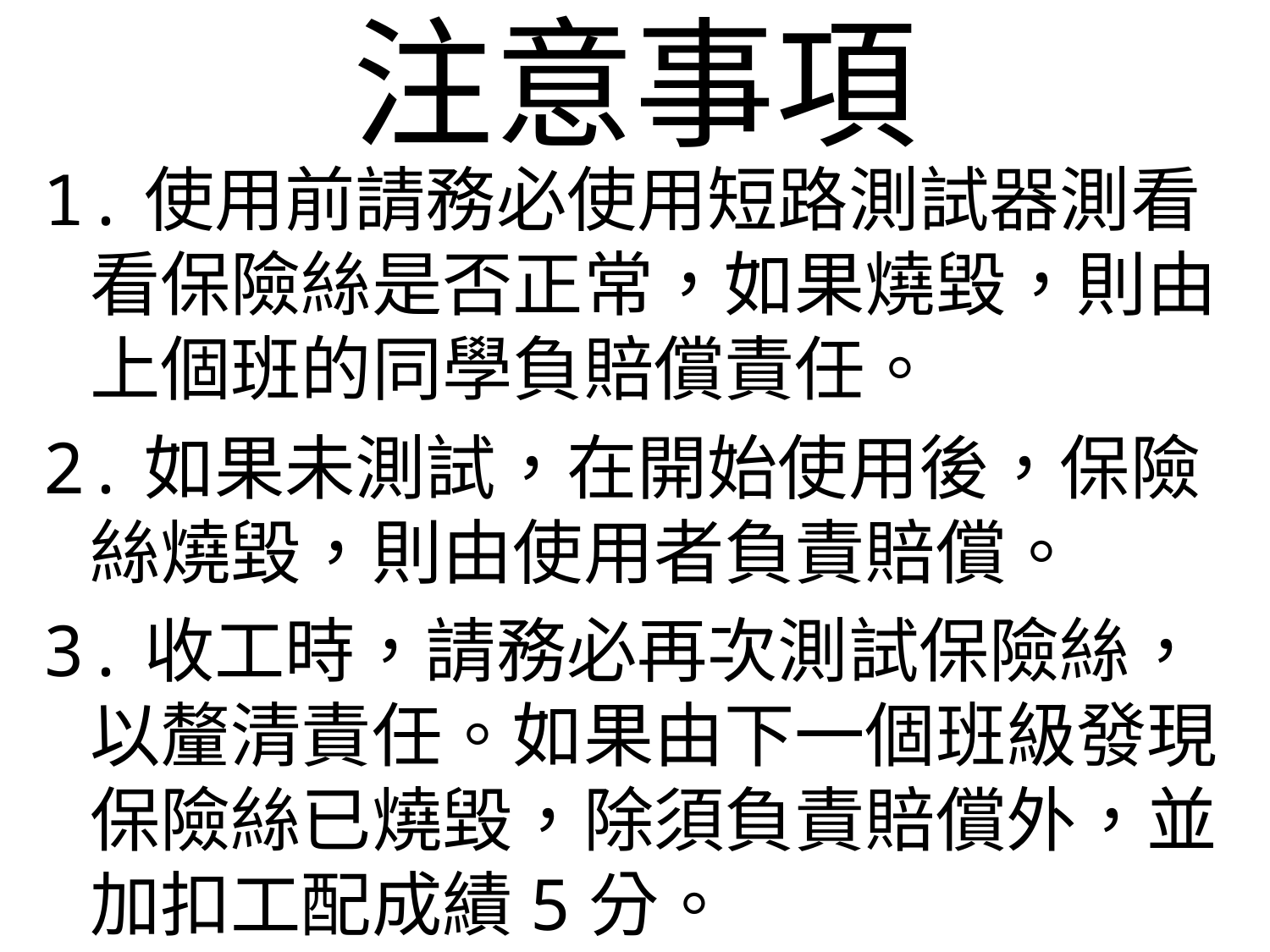

# 注意事項
1.使用前請務必使用短路測試器測看看保險絲是否正常，如果燒毀，則由上個班的同學負賠償責任。
2.如果未測試，在開始使用後，保險絲燒毀，則由使用者負責賠償。
3.收工時，請務必再次測試保險絲，以釐清責任。如果由下一個班級發現保險絲已燒毀，除須負責賠償外，並加扣工配成績5分。